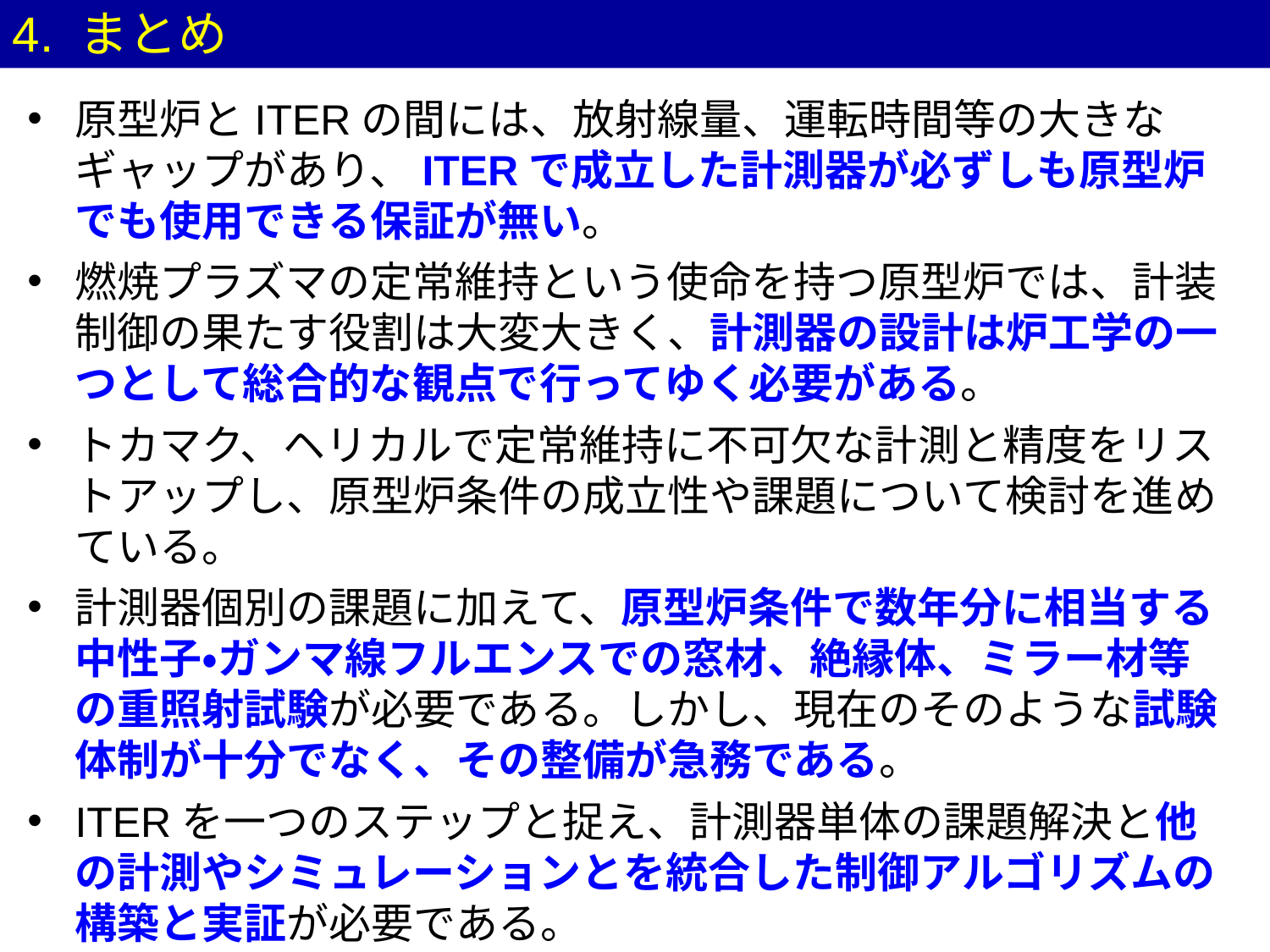

4. まとめ
原型炉とITERの間には、放射線量、運転時間等の大きなギャップがあり、ITERで成立した計測器が必ずしも原型炉でも使用できる保証が無い。
燃焼プラズマの定常維持という使命を持つ原型炉では、計装制御の果たす役割は大変大きく、計測器の設計は炉工学の一つとして総合的な観点で行ってゆく必要がある。
トカマク、ヘリカルで定常維持に不可欠な計測と精度をリストアップし、原型炉条件の成立性や課題について検討を進めている。
計測器個別の課題に加えて、原型炉条件で数年分に相当する中性子・ガンマ線フルエンスでの窓材、絶縁体、ミラー材等の重照射試験が必要である。しかし、現在のそのような試験体制が十分でなく、その整備が急務である。
ITERを一つのステップと捉え、計測器単体の課題解決と他の計測やシミュレーションとを統合した制御アルゴリズムの構築と実証が必要である。